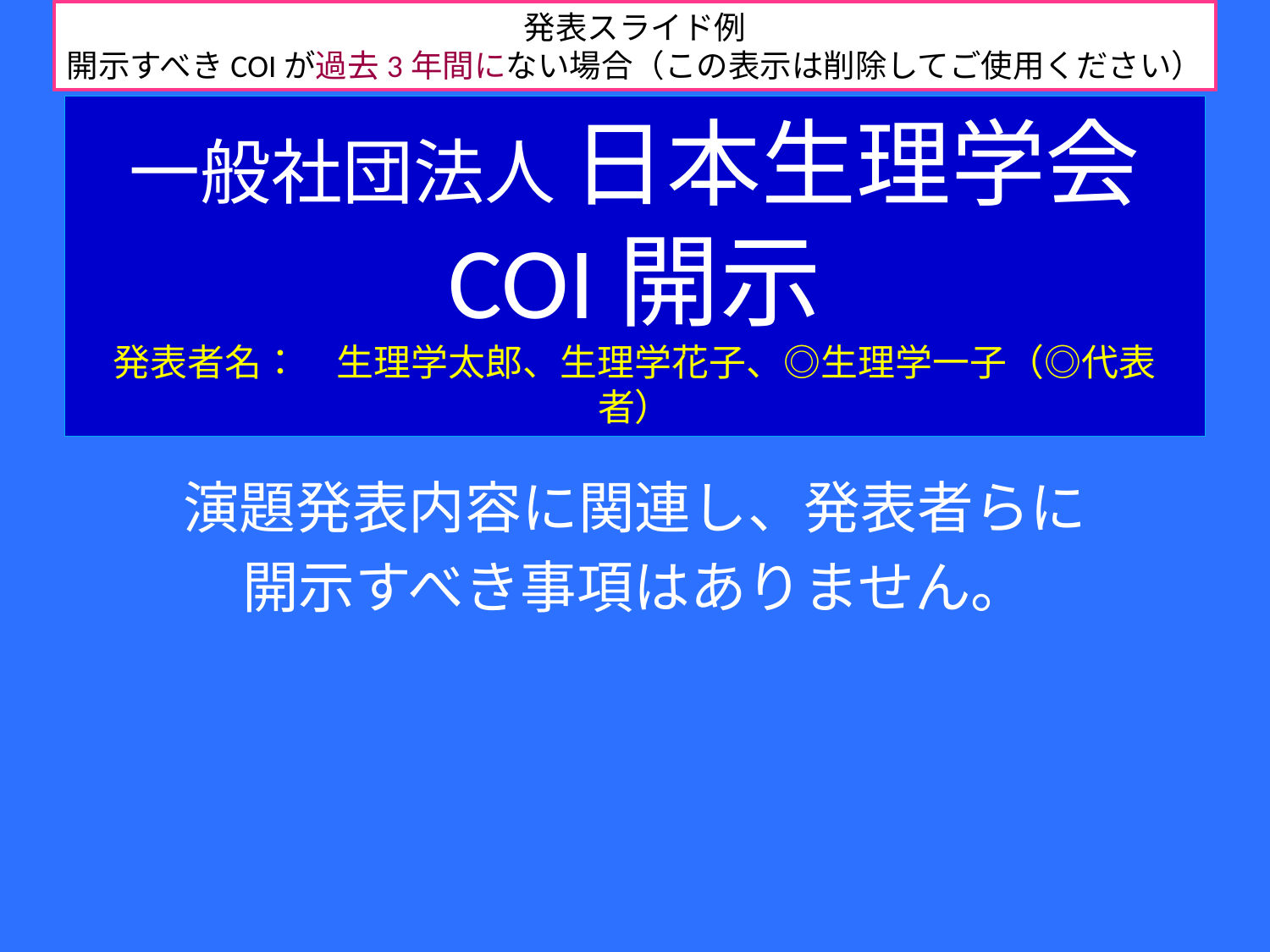

発表スライド例
開示すべきCOIが過去3年間にない場合（この表示は削除してご使用ください）
# 一般社団法人 日本生理学会 COI開示 発表者名：　生理学太郎、生理学花子、◎生理学一子（◎代表者）
演題発表内容に関連し、発表者らに
開示すべき事項はありません。